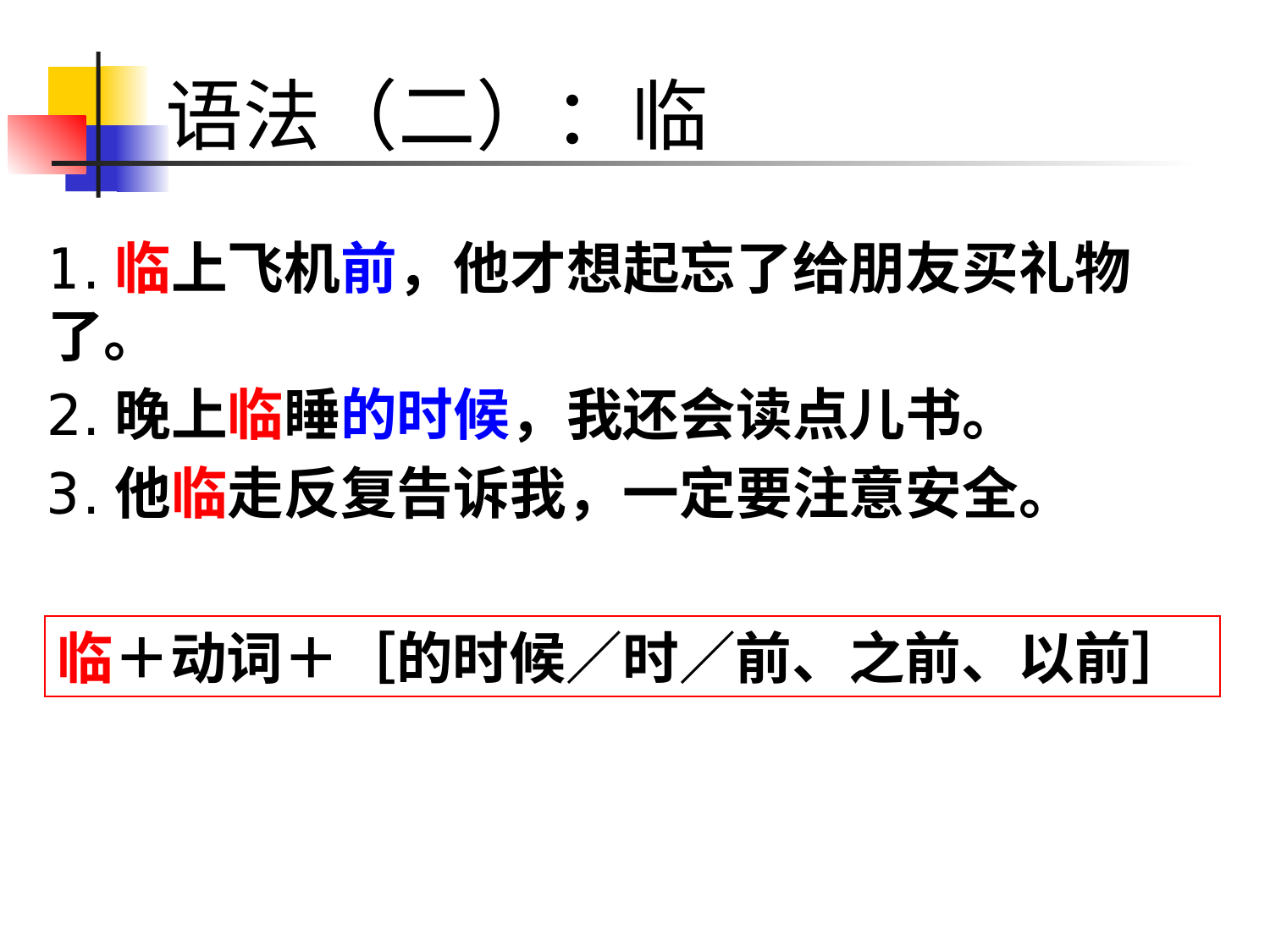

# 语法（二）：临
1.临上飞机前，他才想起忘了给朋友买礼物了。
2.晚上临睡的时候，我还会读点儿书。
3.他临走反复告诉我，一定要注意安全。

临＋动词＋［的时候／时／前、之前、以前］